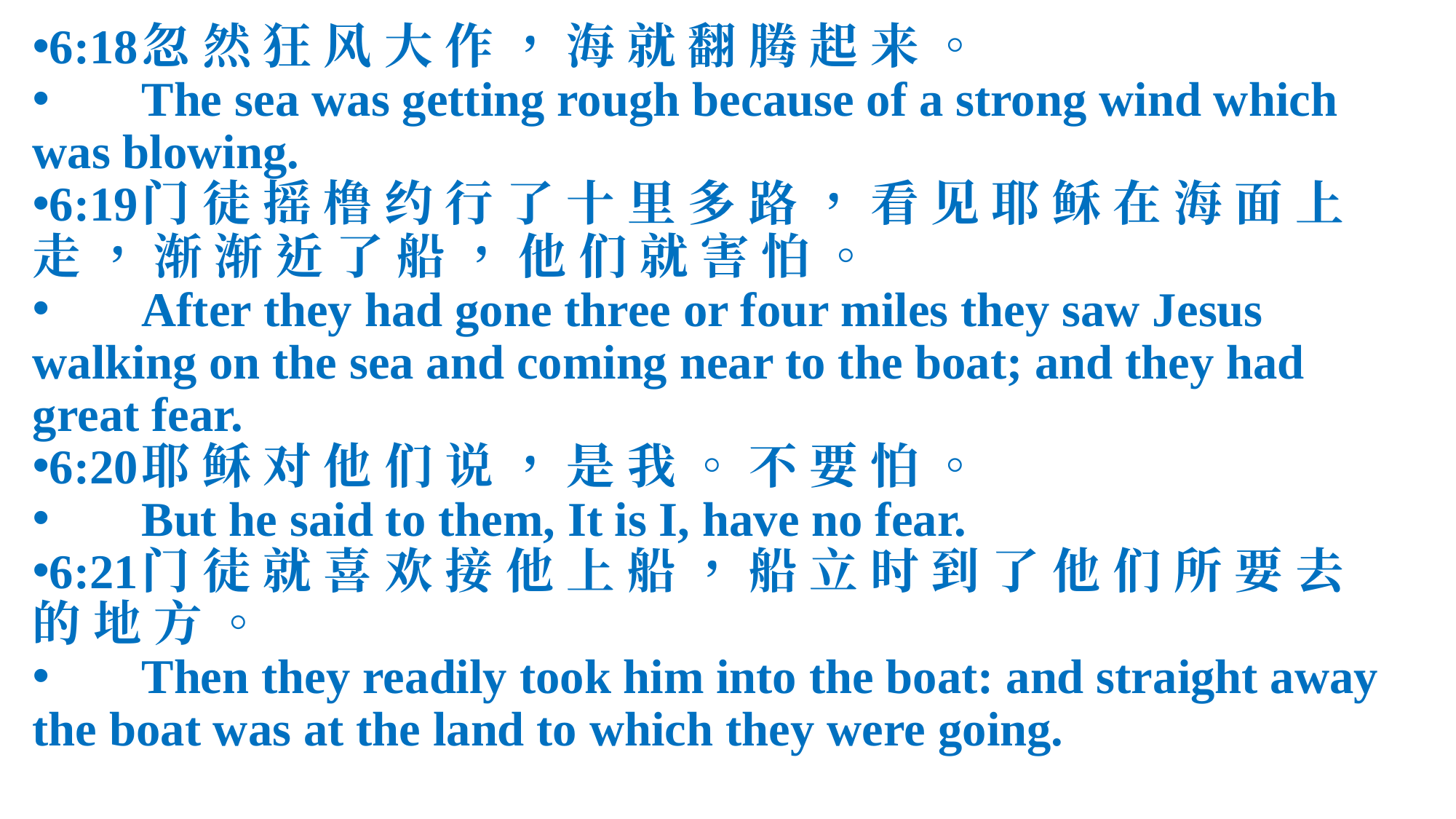

6:18	忽 然 狂 风 大 作 ， 海 就 翻 腾 起 来 。
   	The sea was getting rough because of a strong wind which was blowing.
6:19	门 徒 摇 橹 约 行 了 十 里 多 路 ， 看 见 耶 稣 在 海 面 上 走 ， 渐 渐 近 了 船 ， 他 们 就 害 怕 。
   	After they had gone three or four miles they saw Jesus walking on the sea and coming near to the boat; and they had great fear.
6:20	耶 稣 对 他 们 说 ， 是 我 。 不 要 怕 。
   	But he said to them, It is I, have no fear.
6:21	门 徒 就 喜 欢 接 他 上 船 ， 船 立 时 到 了 他 们 所 要 去 的 地 方 。
   	Then they readily took him into the boat: and straight away the boat was at the land to which they were going.